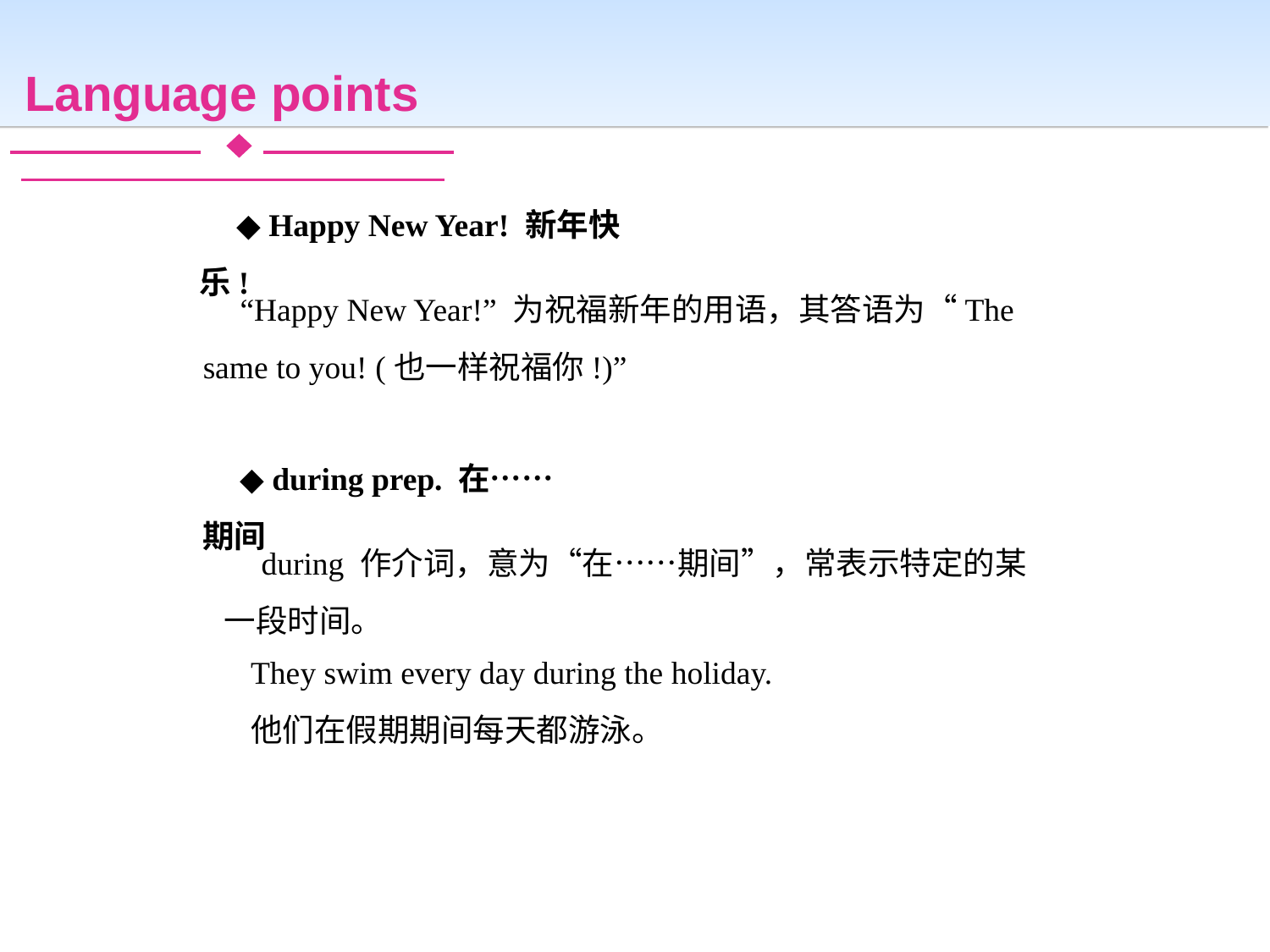

Language points

◆ Happy New Year! 新年快乐!
“Happy New Year!” 为祝福新年的用语，其答语为“The same to you! (也一样祝福你!)”
◆ during prep. 在……期间
during 作介词，意为“在……期间”，常表示特定的某一段时间。

They swim every day during the holiday.
他们在假期期间每天都游泳。